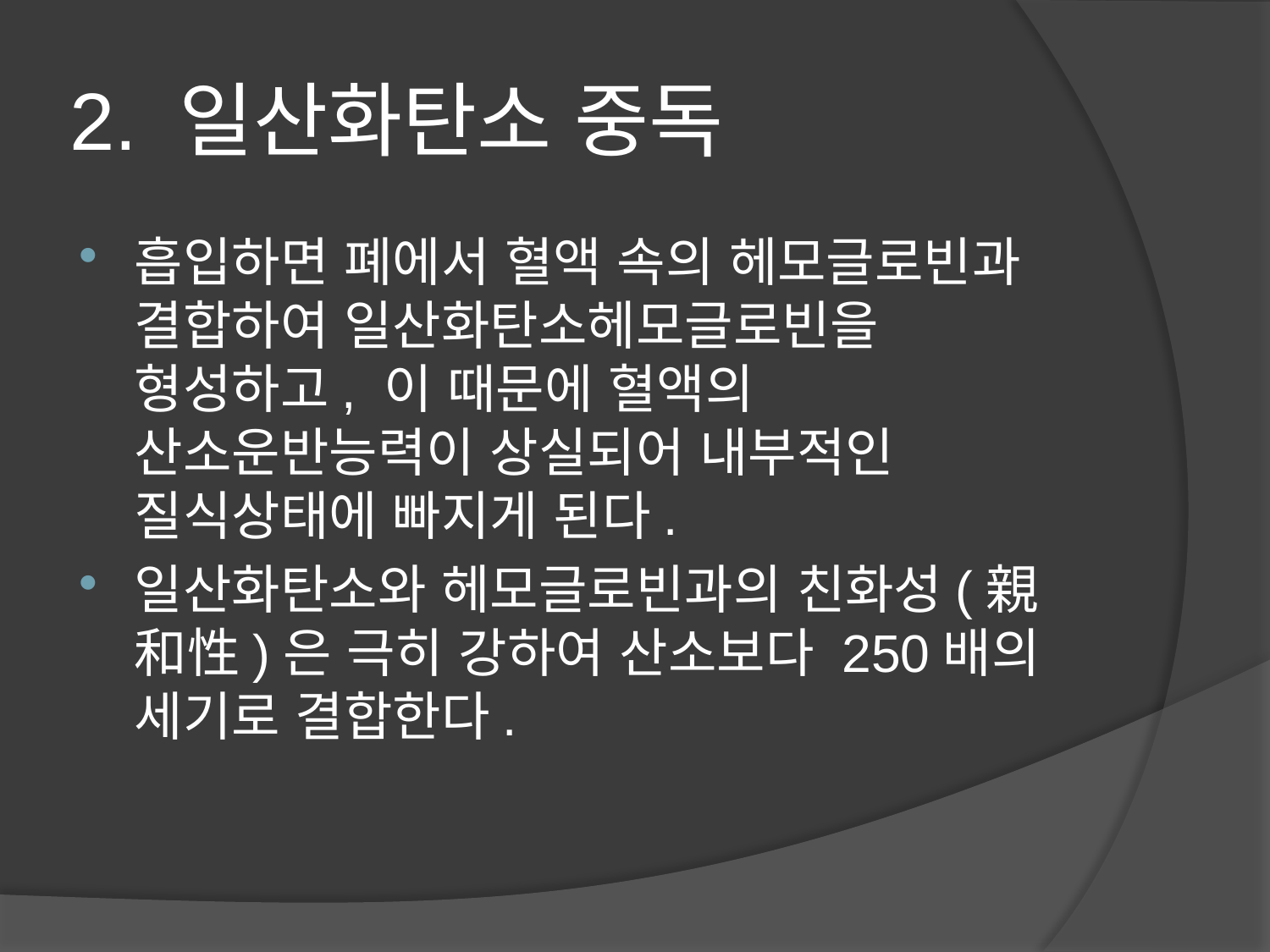

# 2. 일산화탄소 중독
흡입하면 폐에서 혈액 속의 헤모글로빈과 결합하여 일산화탄소헤모글로빈을 형성하고, 이 때문에 혈액의 산소운반능력이 상실되어 내부적인 질식상태에 빠지게 된다.
일산화탄소와 헤모글로빈과의 친화성(親和性)은 극히 강하여 산소보다 250배의 세기로 결합한다.